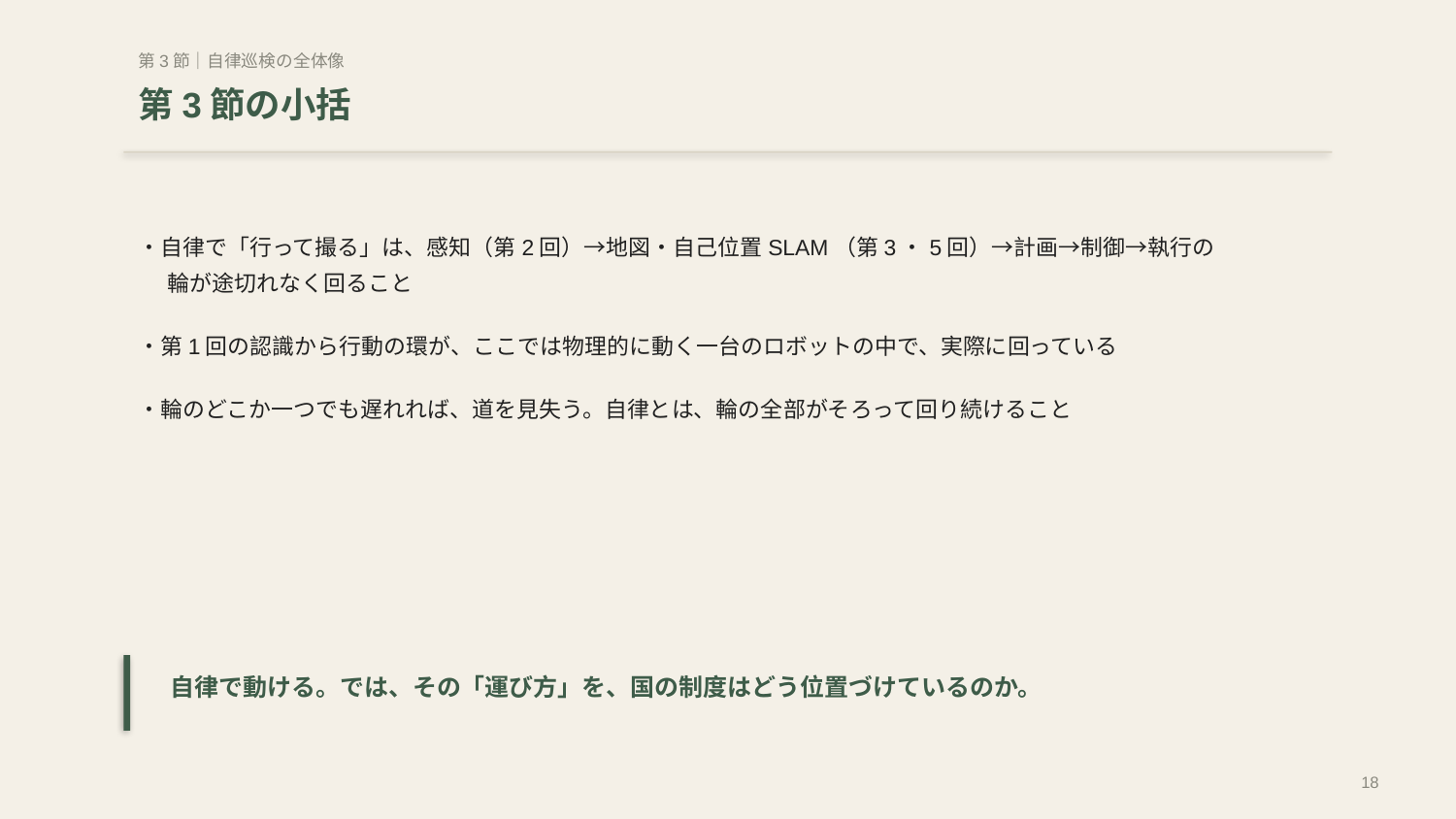

第3節｜自律巡検の全体像
第3節の小括

・自律で「行って撮る」は、感知（第2回）→地図・自己位置SLAM（第3・5回）→計画→制御→執行の輪が途切れなく回ること
・第1回の認識から行動の環が、ここでは物理的に動く一台のロボットの中で、実際に回っている
・輪のどこか一つでも遅れれば、道を見失う。自律とは、輪の全部がそろって回り続けること

自律で動ける。では、その「運び方」を、国の制度はどう位置づけているのか。
18